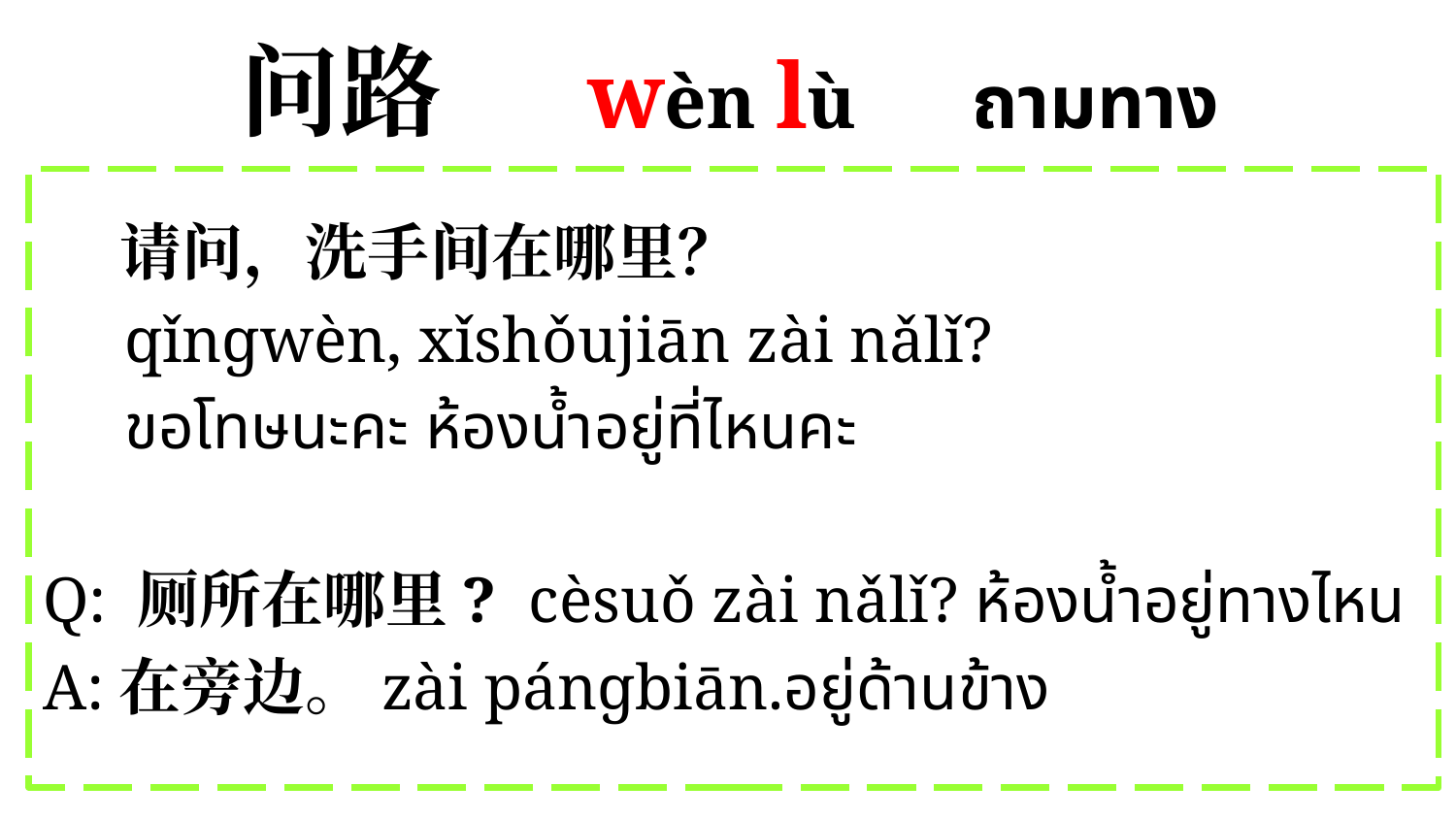

# 问路     wèn lù      ถามทาง
    请问，洗手间在哪里？
     qǐnɡwèn, xǐshǒujiān zài nǎlǐ?
     ขอโทษนะคะ ห้องน้ำอยู่ที่ไหนคะ

Q: 厕所在哪里?  cèsuǒ zài nǎlǐ? ห้องน้ำอยู่ทางไหน
A:在旁边。zài pánɡbiān.อยู่ด้านข้าง